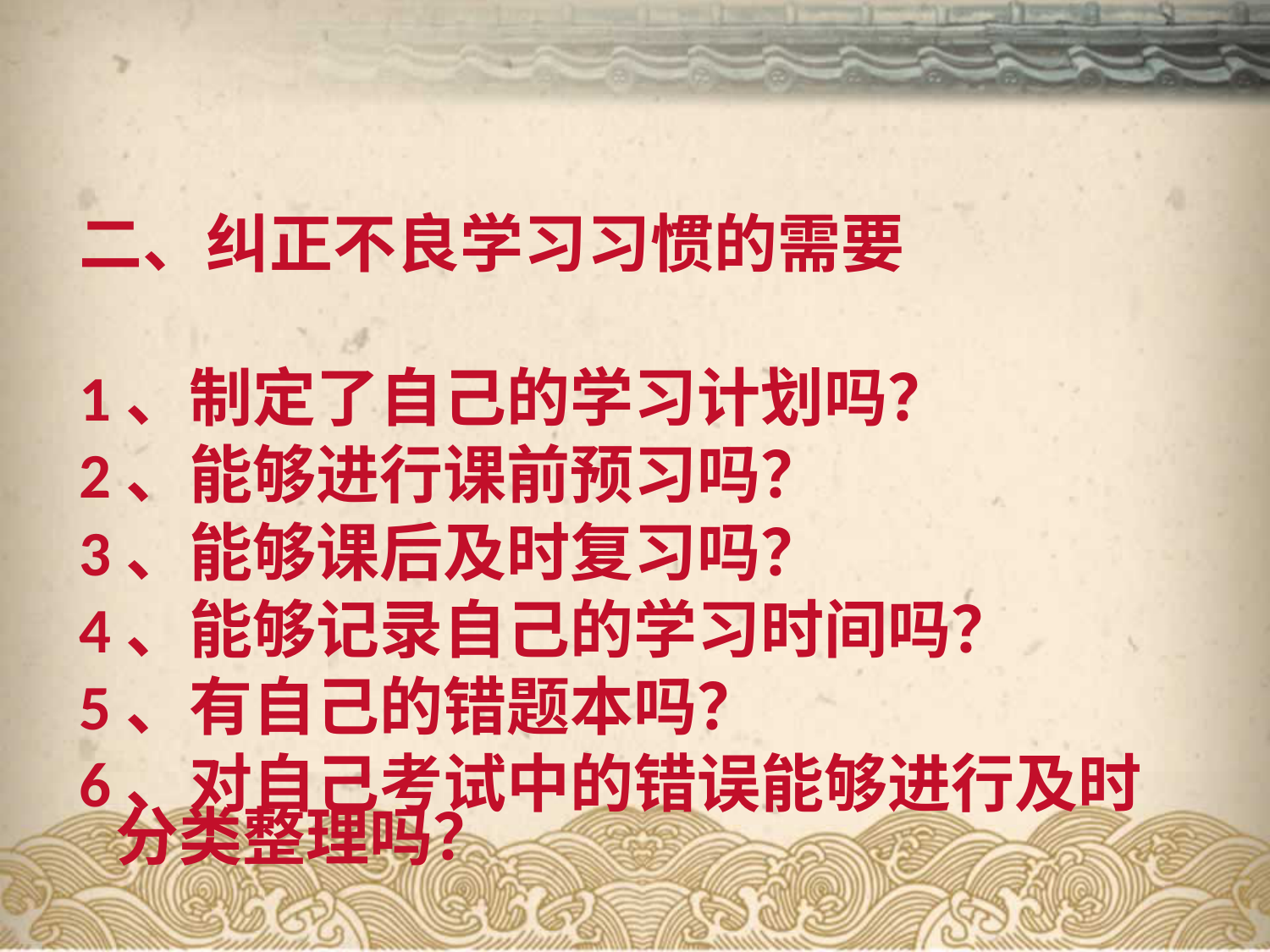

#

二、纠正不良学习习惯的需要

1、制定了自己的学习计划吗？
2、能够进行课前预习吗？
3、能够课后及时复习吗？
4、能够记录自己的学习时间吗？
5、有自己的错题本吗？
6、对自己考试中的错误能够进行及时分类整理吗？